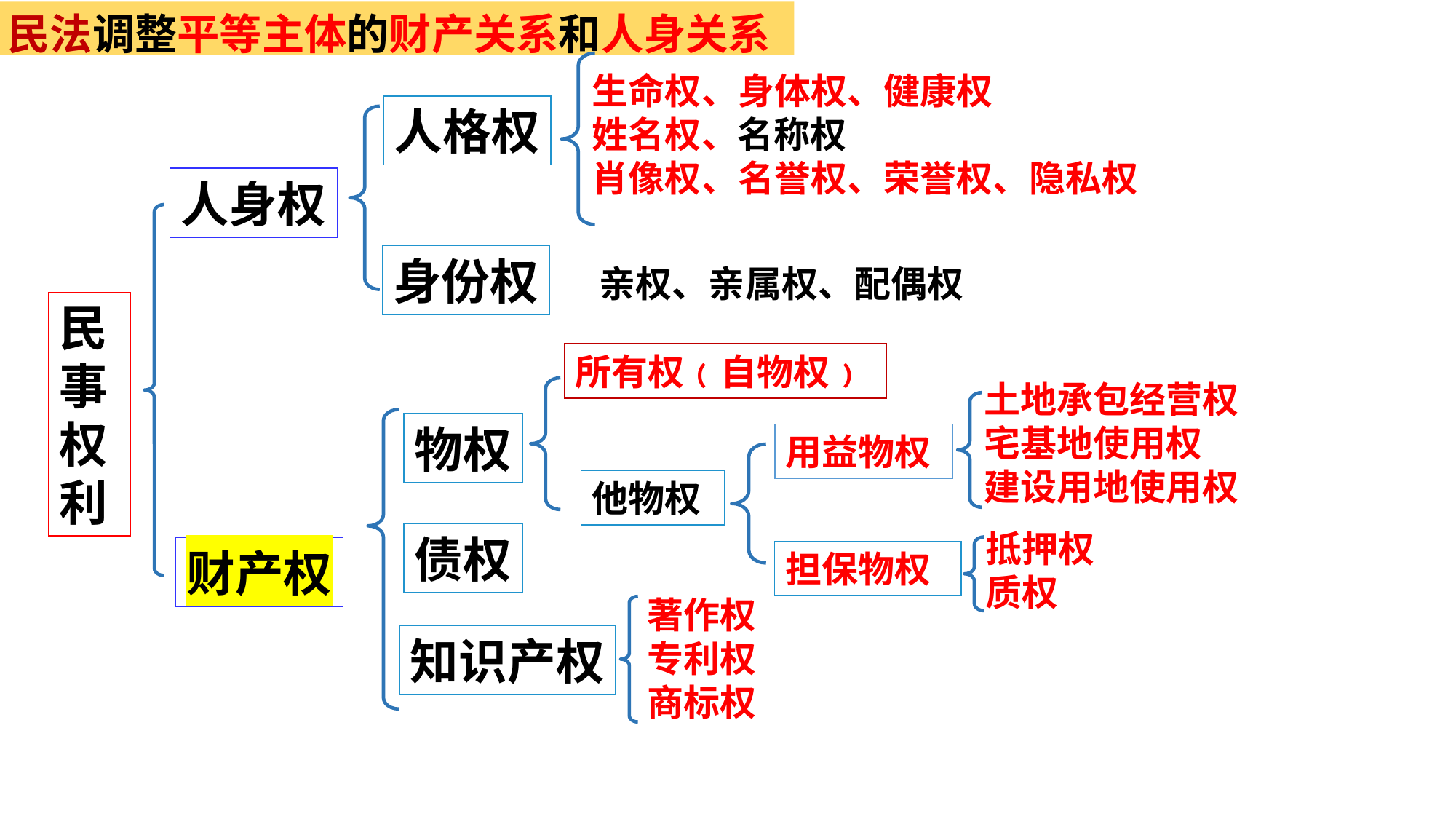

民法调整平等主体的财产关系和人身关系

生命权、身体权、健康权
姓名权、名称权
肖像权、名誉权、荣誉权、隐私权
人格权

人身权

身份权
亲权、亲属权、配偶权
民事
权利
所有权﹙自物权﹚
土地承包经营权
宅基地使用权
建设用地使用权

物权
用益物权

他物权
抵押权
质权
债权

财产权
担保物权
著作权
专利权
商标权

知识产权